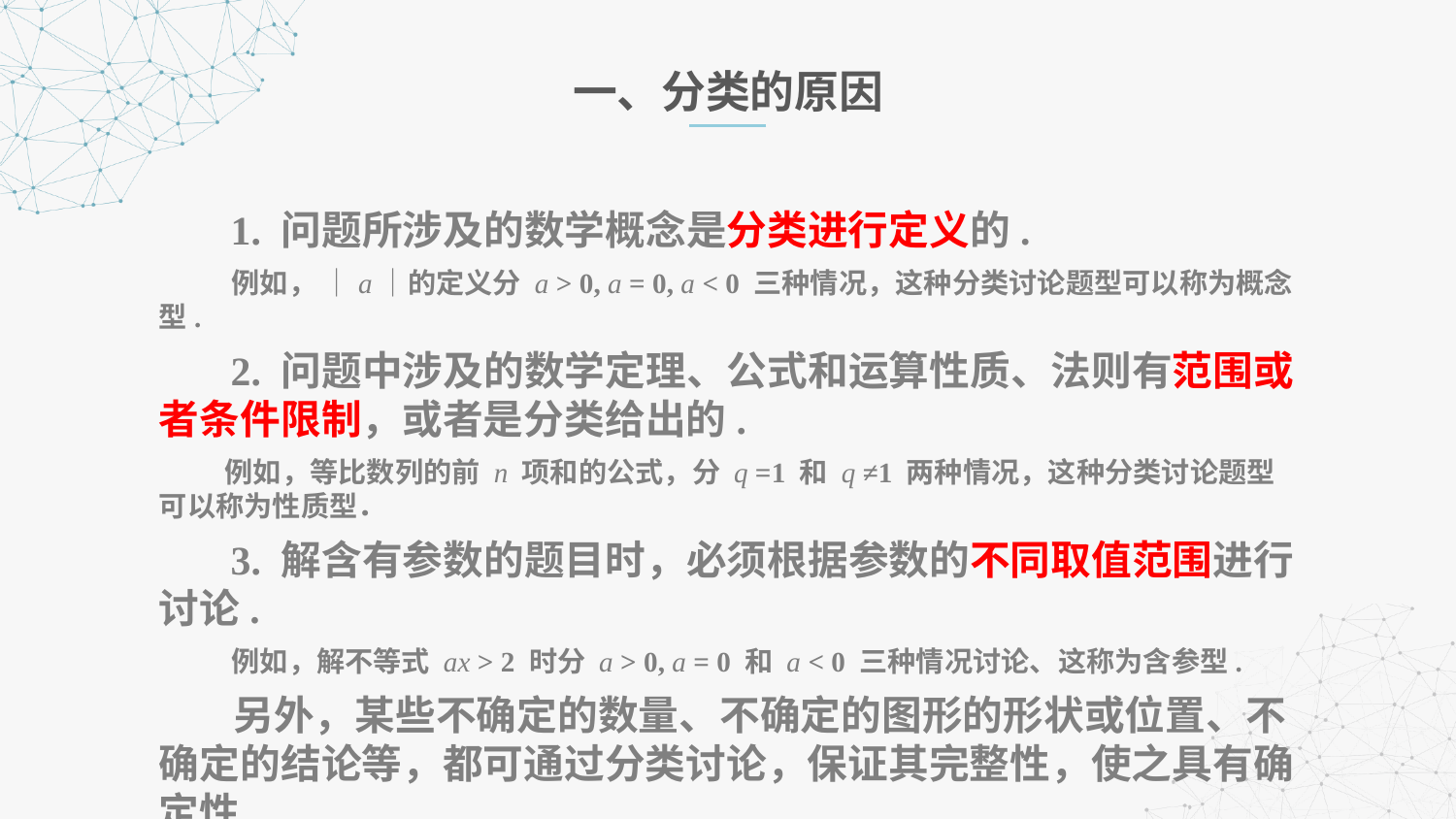

一、分类的原因
       1. 问题所涉及的数学概念是分类进行定义的.
          例如， ｜a｜的定义分 a > 0, a = 0, a < 0 三种情况，这种分类讨论题型可以称为概念型.
       2. 问题中涉及的数学定理、公式和运算性质、法则有范围或者条件限制，或者是分类给出的.
         例如，等比数列的前 n 项和的公式，分 q =1 和 q ≠1 两种情况，这种分类讨论题型可以称为性质型．
       3. 解含有参数的题目时，必须根据参数的不同取值范围进行讨论.
          例如，解不等式 ax > 2 时分 a > 0, a = 0 和 a < 0 三种情况讨论、这称为含参型.
       另外，某些不确定的数量、不确定的图形的形状或位置、不确定的结论等，都可通过分类讨论，保证其完整性，使之具有确定性.